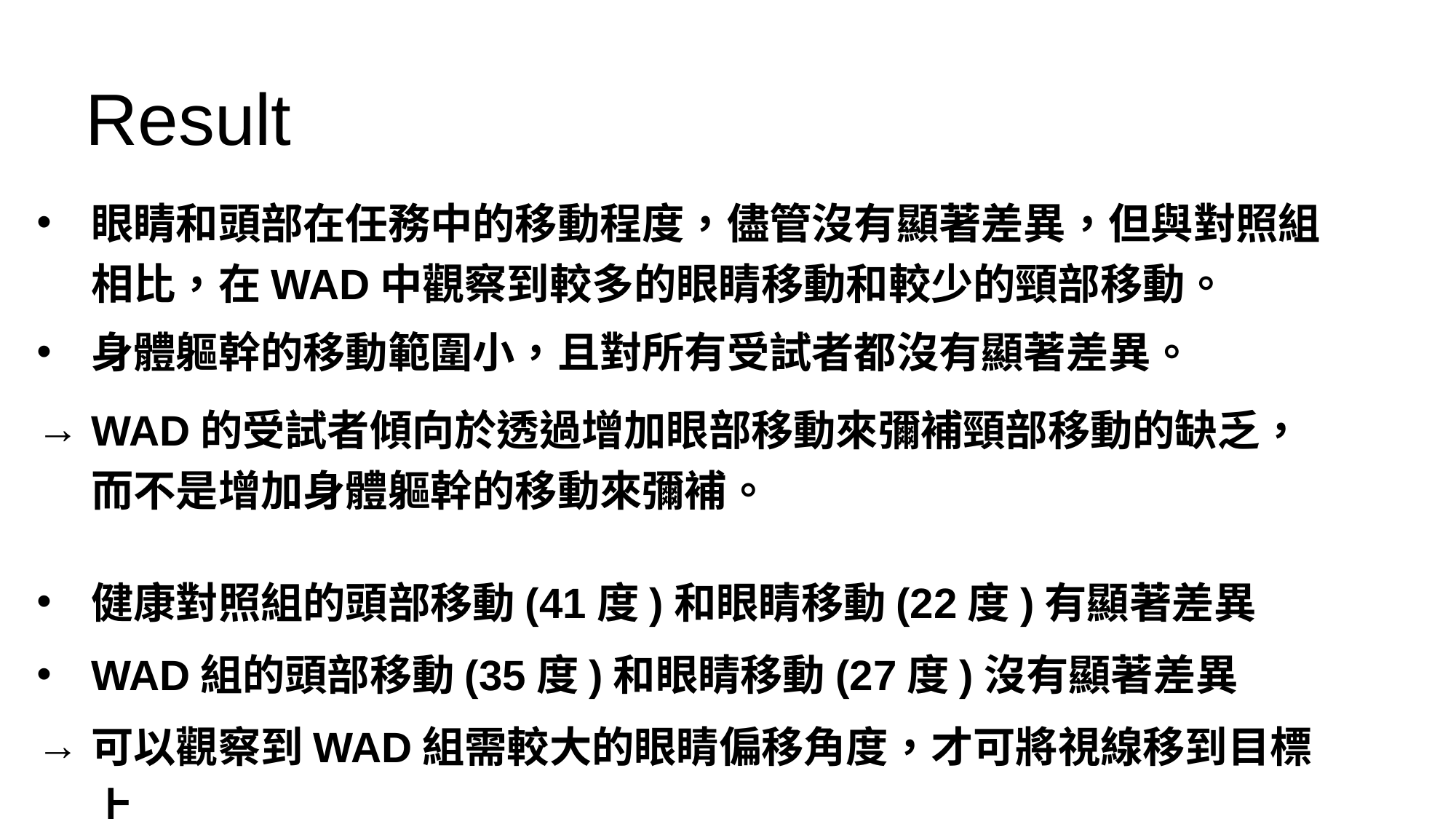

Result
眼睛和頭部在任務中的移動程度，儘管沒有顯著差異，但與對照組相比，在WAD中觀察到較多的眼睛移動和較少的頸部移動。
身體軀幹的移動範圍小，且對所有受試者都沒有顯著差異。
WAD的受試者傾向於透過增加眼部移動來彌補頸部移動的缺乏，而不是增加身體軀幹的移動來彌補。
健康對照組的頭部移動(41度)和眼睛移動(22度)有顯著差異
WAD組的頭部移動(35度)和眼睛移動(27度)沒有顯著差異
可以觀察到WAD組需較大的眼睛偏移角度，才可將視線移到目標上